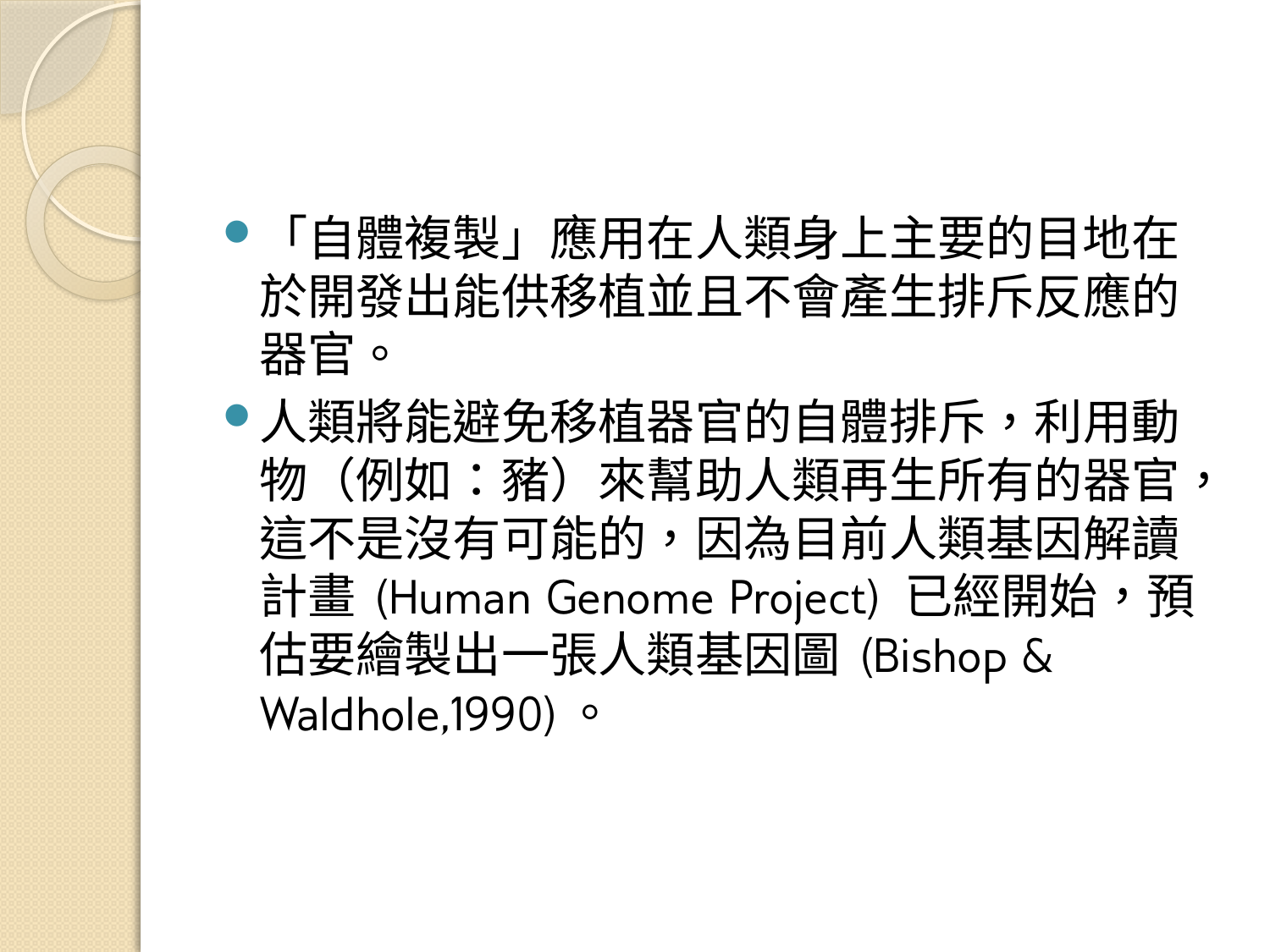

#
「自體複製」應用在人類身上主要的目地在於開發出能供移植並且不會產生排斥反應的器官。
人類將能避免移植器官的自體排斥，利用動物（例如：豬）來幫助人類再生所有的器官，這不是沒有可能的，因為目前人類基因解讀計畫 (Human Genome Project) 已經開始，預估要繪製出一張人類基因圖 (Bishop & Waldhole,1990)。